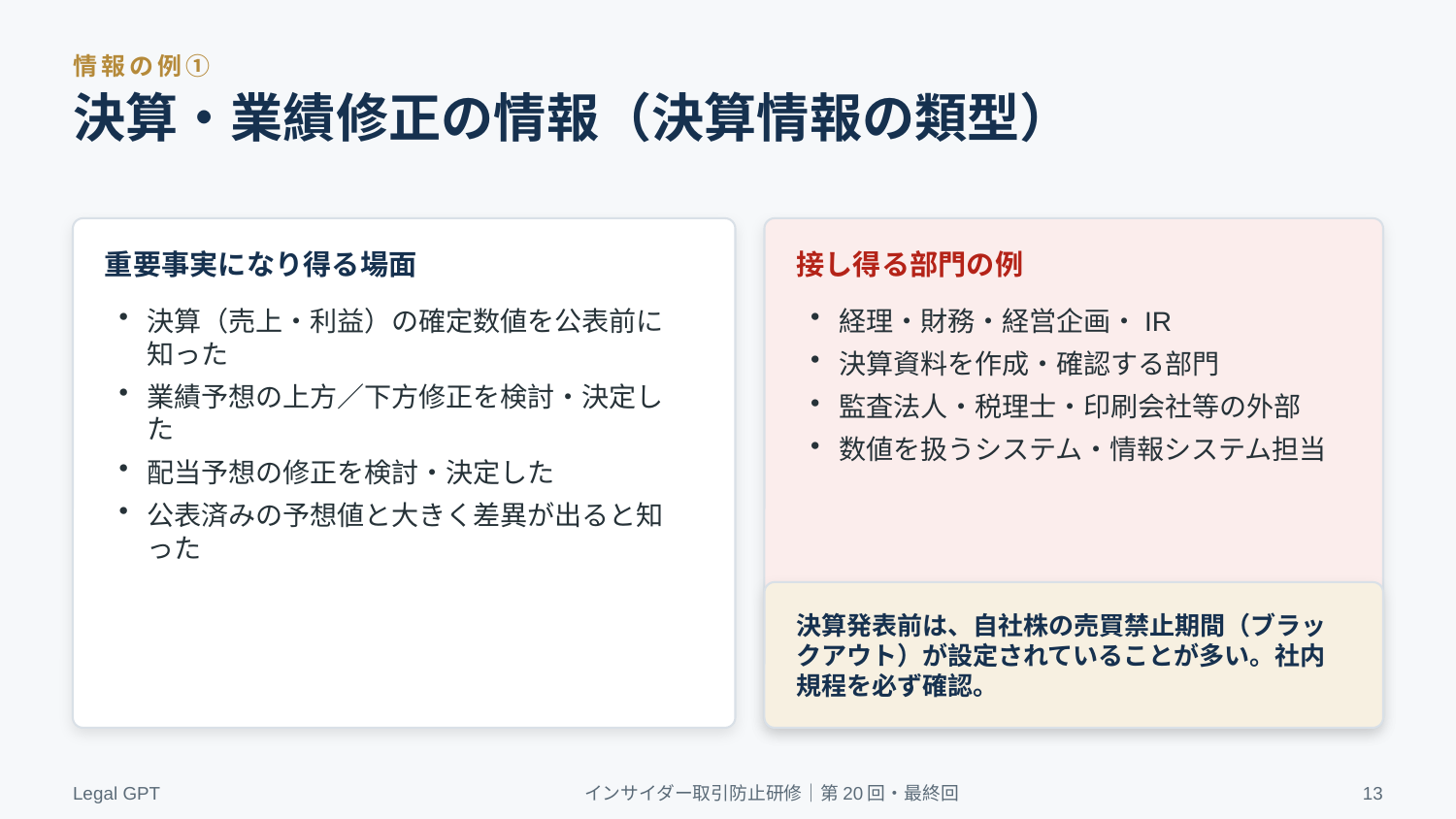

情報の例①
決算・業績修正の情報（決算情報の類型）

重要事実になり得る場面
接し得る部門の例
決算（売上・利益）の確定数値を公表前に知った
業績予想の上方／下方修正を検討・決定した
配当予想の修正を検討・決定した
公表済みの予想値と大きく差異が出ると知った
経理・財務・経営企画・IR
決算資料を作成・確認する部門
監査法人・税理士・印刷会社等の外部
数値を扱うシステム・情報システム担当

決算発表前は、自社株の売買禁止期間（ブラックアウト）が設定されていることが多い。社内規程を必ず確認。
Legal GPT
インサイダー取引防止研修｜第20回・最終回
13